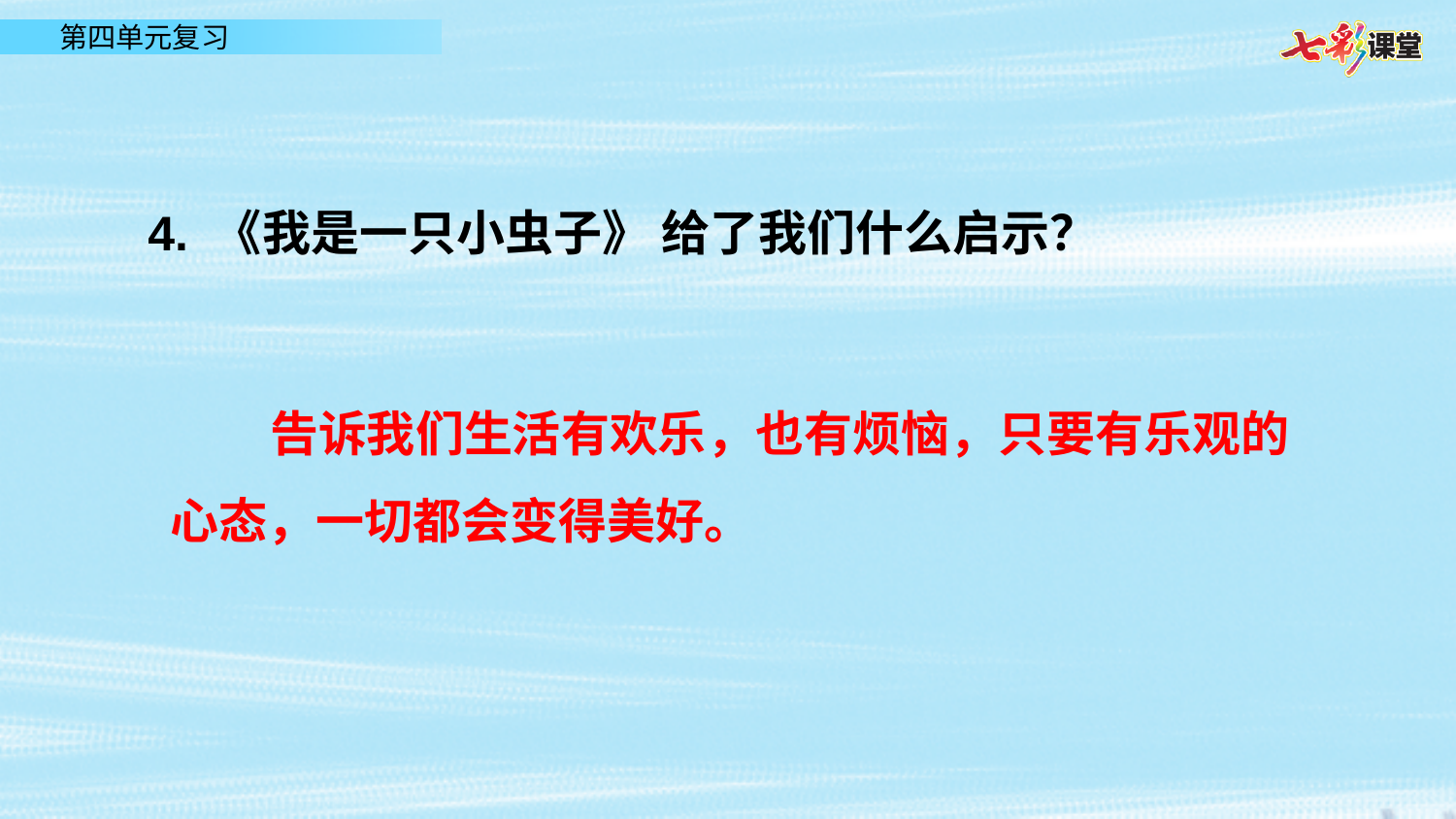

4. 《我是一只小虫子》 给了我们什么启示？
告诉我们生活有欢乐，也有烦恼，只要有乐观的心态，一切都会变得美好。